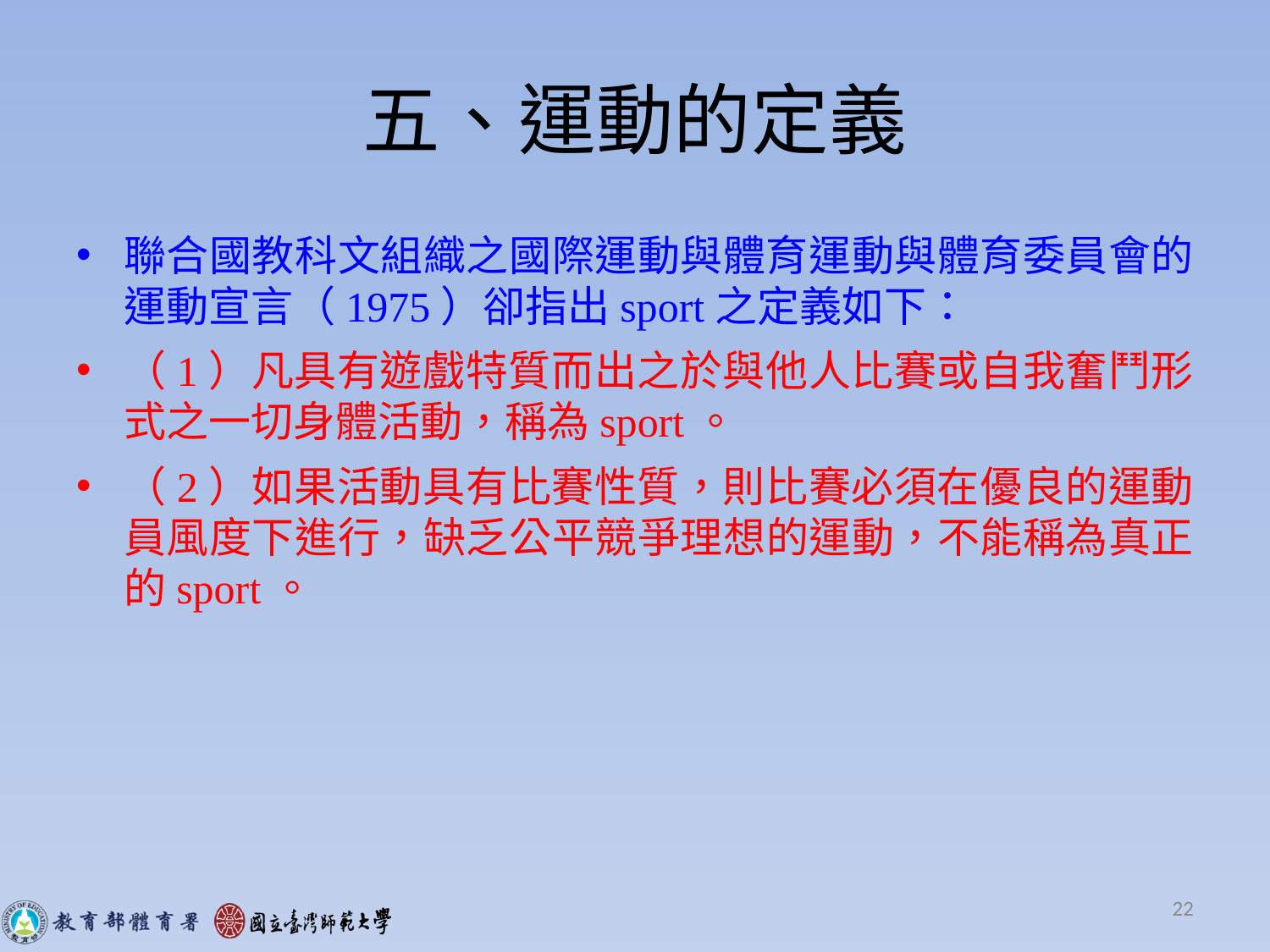

# 五、運動的定義
聯合國教科文組織之國際運動與體育運動與體育委員會的運動宣言（1975）卻指出sport之定義如下：
（1）凡具有遊戲特質而出之於與他人比賽或自我奮鬥形式之一切身體活動，稱為sport。
（2）如果活動具有比賽性質，則比賽必須在優良的運動員風度下進行，缺乏公平競爭理想的運動，不能稱為真正的sport。

22